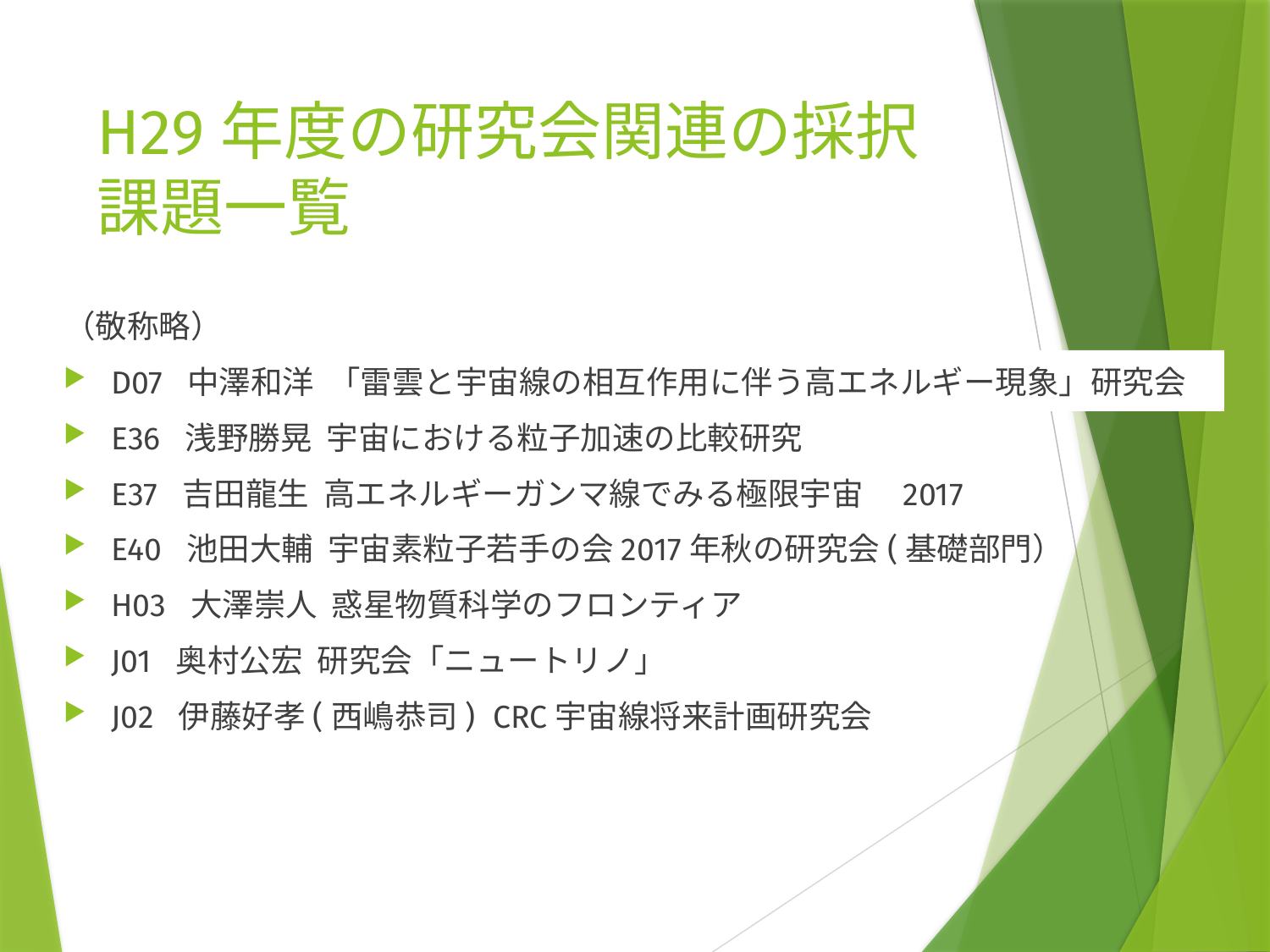

# H29年度の研究会関連の採択課題一覧
（敬称略）
D07  中澤和洋  「雷雲と宇宙線の相互作用に伴う高エネルギー現象」研究会
E36  浅野勝晃  宇宙における粒子加速の比較研究
E37  吉田龍生  高エネルギーガンマ線でみる極限宇宙　2017
E40  池田大輔  宇宙素粒子若手の会2017年秋の研究会(基礎部門）
H03  大澤崇人  惑星物質科学のフロンティア
J01  奥村公宏  研究会「ニュートリノ」
J02  伊藤好孝(西嶋恭司)  CRC宇宙線将来計画研究会